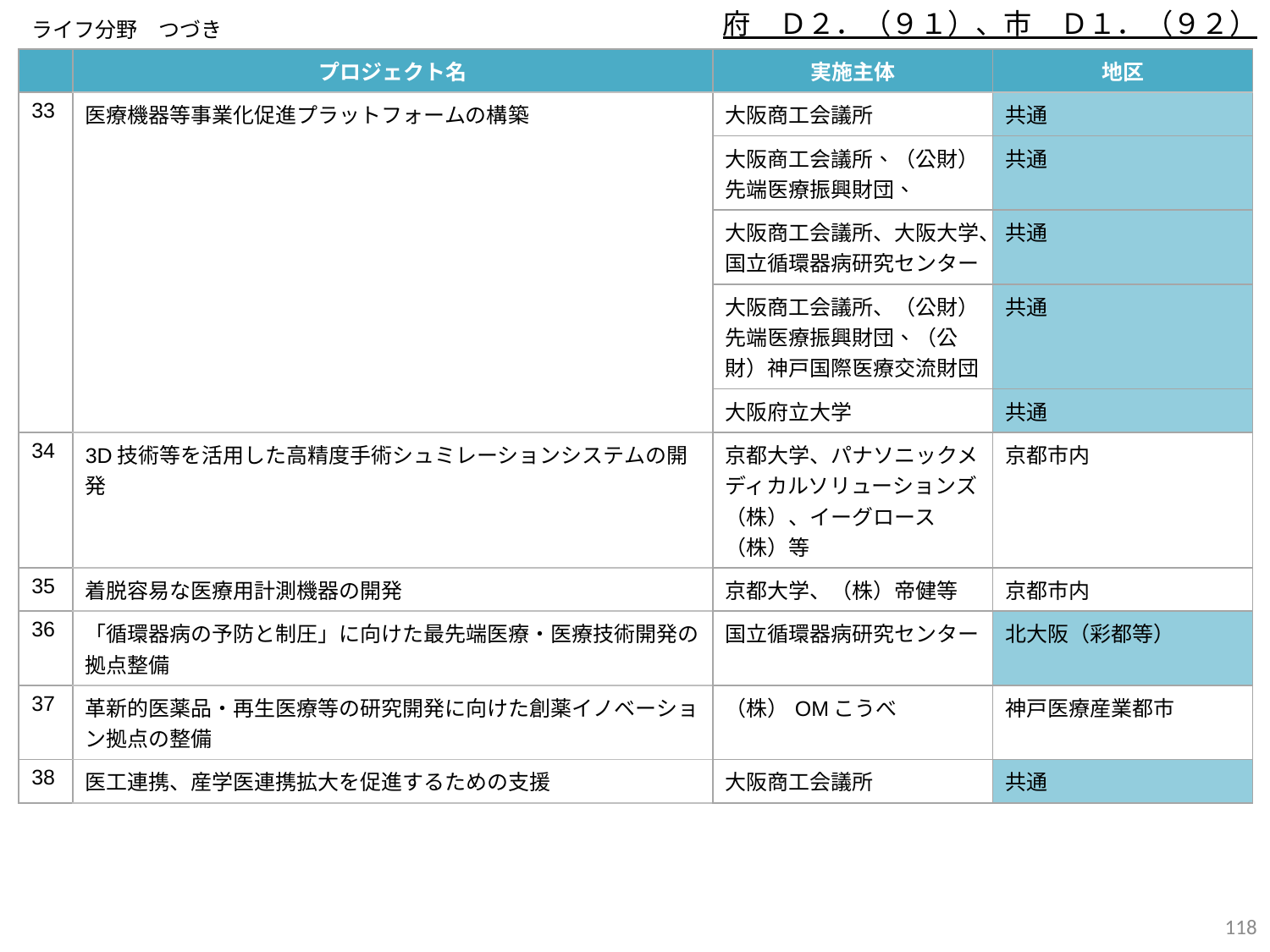

府　Ｄ２．（９１）、市　Ｄ１．（９２）
ライフ分野　つづき
|  | プロジェクト名 | 実施主体 | 地区 |
| --- | --- | --- | --- |
| 33 | 医療機器等事業化促進プラットフォームの構築 | 大阪商工会議所 | 共通 |
|  |  | 大阪商工会議所、（公財）先端医療振興財団、 | 共通 |
|  |  | 大阪商工会議所、大阪大学、国立循環器病研究センター | 共通 |
|  |  | 大阪商工会議所、（公財）先端医療振興財団、（公財）神戸国際医療交流財団 | 共通 |
|  |  | 大阪府立大学 | 共通 |
| 34 | 3D技術等を活用した高精度手術シュミレーションシステムの開発 | 京都大学、パナソニックメディカルソリューションズ（株）、イーグロース（株）等 | 京都市内 |
| 35 | 着脱容易な医療用計測機器の開発 | 京都大学、（株）帝健等 | 京都市内 |
| 36 | 「循環器病の予防と制圧」に向けた最先端医療・医療技術開発の拠点整備 | 国立循環器病研究センター | 北大阪（彩都等） |
| 37 | 革新的医薬品・再生医療等の研究開発に向けた創薬イノベーション拠点の整備 | （株）OMこうべ | 神戸医療産業都市 |
| 38 | 医工連携、産学医連携拡大を促進するための支援 | 大阪商工会議所 | 共通 |
118